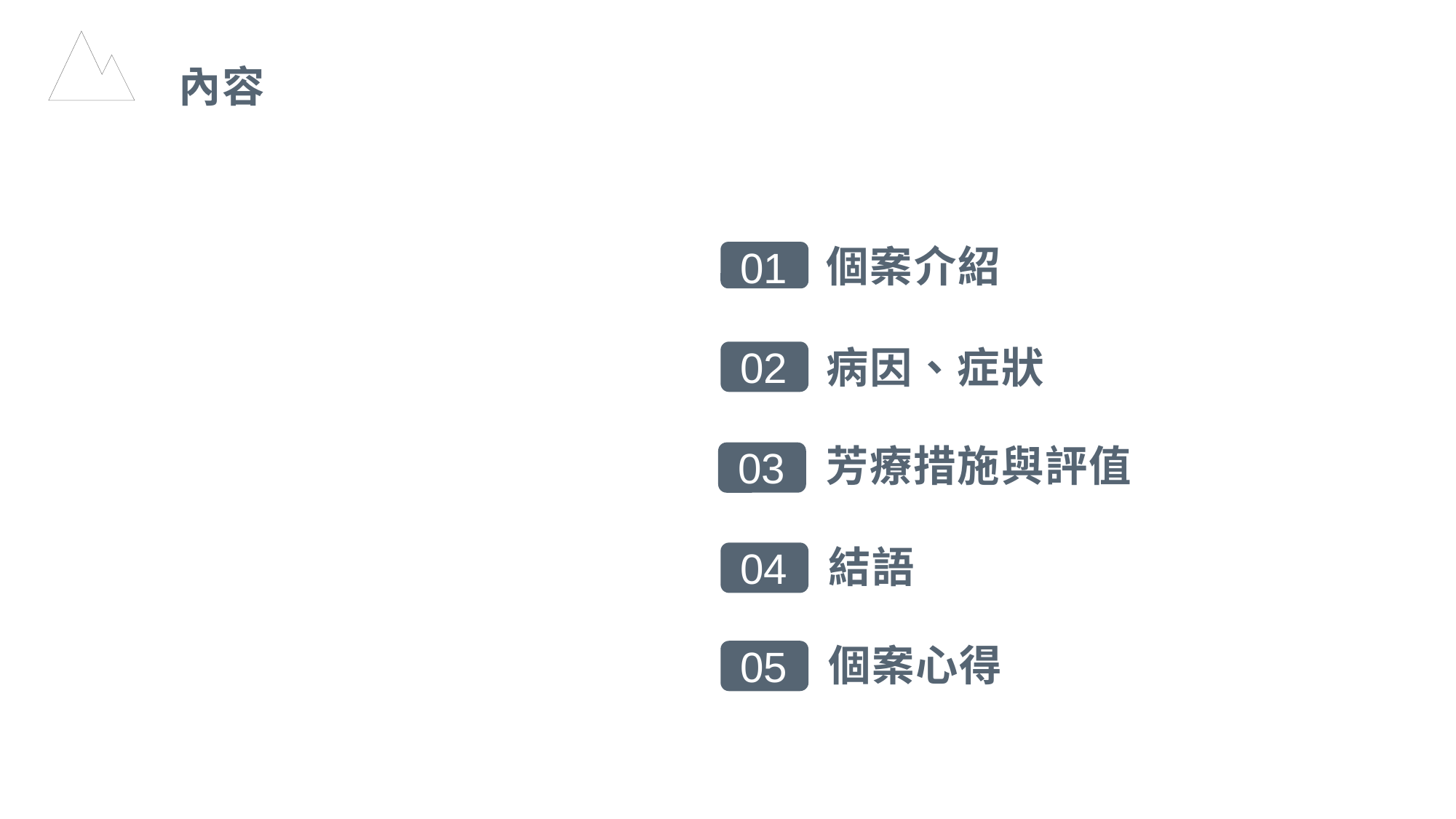

內容
個案介紹
01

02
病因、症狀

芳療措施與評值
03

結語
04

個案心得
05